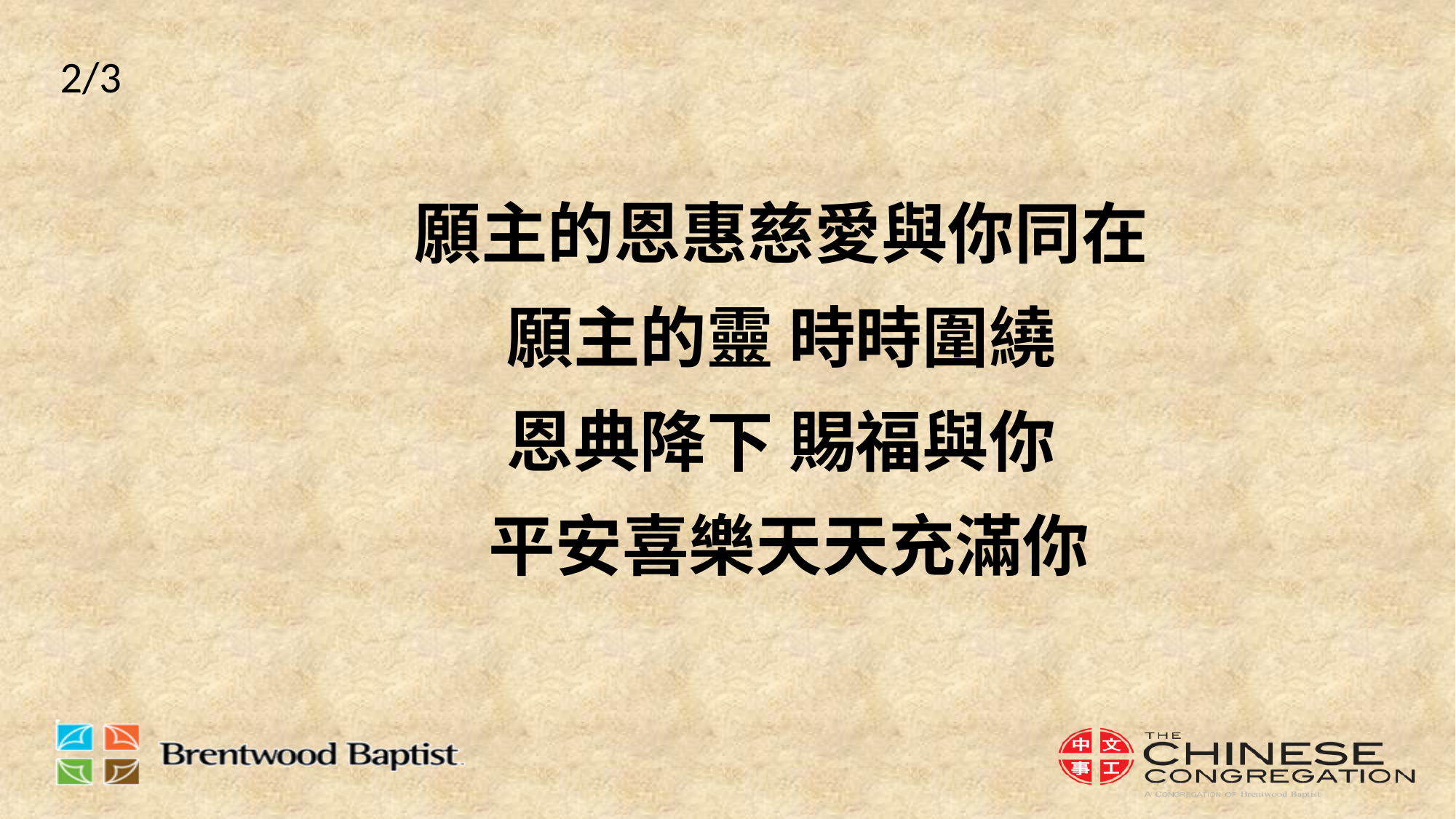

# 願主的恩惠慈愛與你同在
願主的靈 時時圍繞
恩典降下 賜福與你
平安喜樂天天充滿你
2/3